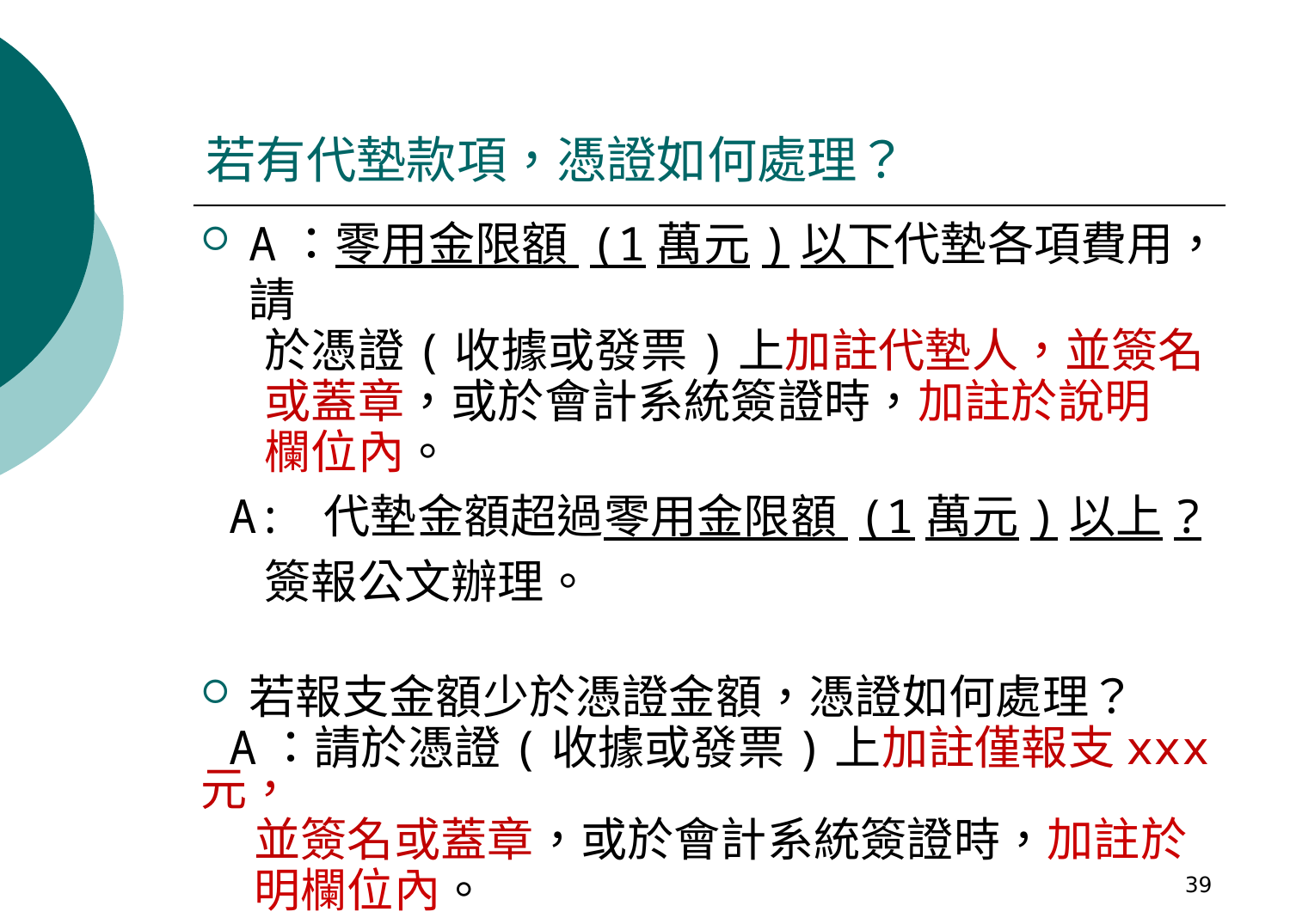

# 若有代墊款項，憑證如何處理？
A：零用金限額 (1萬元)以下代墊各項費用，請
     於憑證(收據或發票)上加註代墊人，並簽名
     或蓋章，或於會計系統簽證時，加註於說明
     欄位內。
 A: 代墊金額超過零用金限額 (1萬元)以上?
     簽報公文辦理。

若報支金額少於憑證金額，憑證如何處理？
 A：請於憑證(收據或發票)上加註僅報支xxx元，
    並簽名或蓋章，或於會計系統簽證時，加註於
    明欄位內。

39